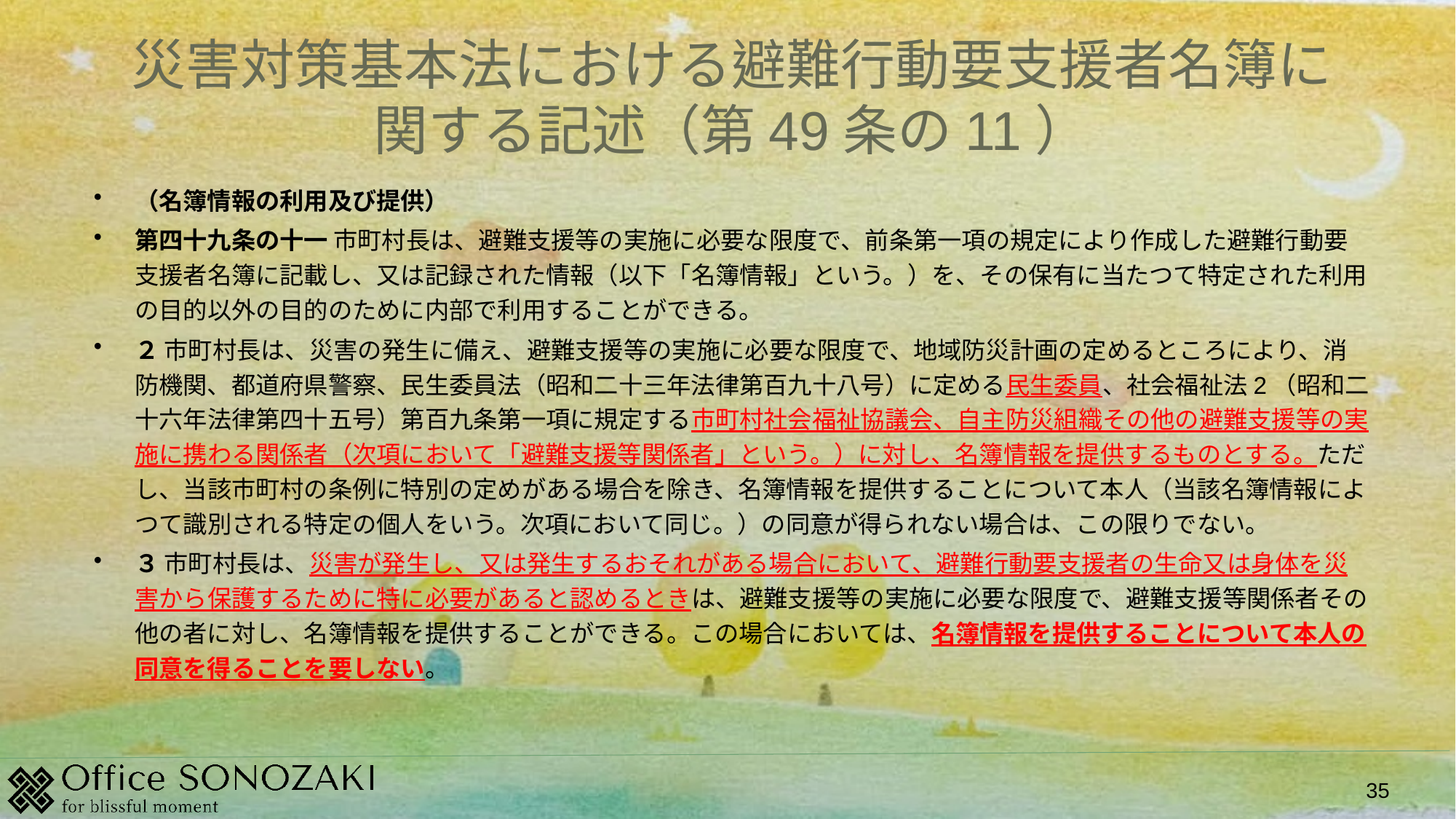

# 災害対策基本法における避難行動要支援者名簿に関する記述（第49条の11）
（名簿情報の利用及び提供）
第四十九条の十一 市町村長は、避難支援等の実施に必要な限度で、前条第一項の規定により作成した避難行動要支援者名簿に記載し、又は記録された情報（以下「名簿情報」という。）を、その保有に当たつて特定された利用の目的以外の目的のために内部で利用することができる。
２ 市町村長は、災害の発生に備え、避難支援等の実施に必要な限度で、地域防災計画の定めるところにより、消防機関、都道府県警察、民生委員法（昭和二十三年法律第百九十八号）に定める民生委員、社会福祉法2（昭和二十六年法律第四十五号）第百九条第一項に規定する市町村社会福祉協議会、自主防災組織その他の避難支援等の実施に携わる関係者（次項において「避難支援等関係者」という。）に対し、名簿情報を提供するものとする。ただし、当該市町村の条例に特別の定めがある場合を除き、名簿情報を提供することについて本人（当該名簿情報によつて識別される特定の個人をいう。次項において同じ。）の同意が得られない場合は、この限りでない。
３ 市町村長は、災害が発生し、又は発生するおそれがある場合において、避難行動要支援者の生命又は身体を災害から保護するために特に必要があると認めるときは、避難支援等の実施に必要な限度で、避難支援等関係者その他の者に対し、名簿情報を提供することができる。この場合においては、名簿情報を提供することについて本人の同意を得ることを要しない。
35